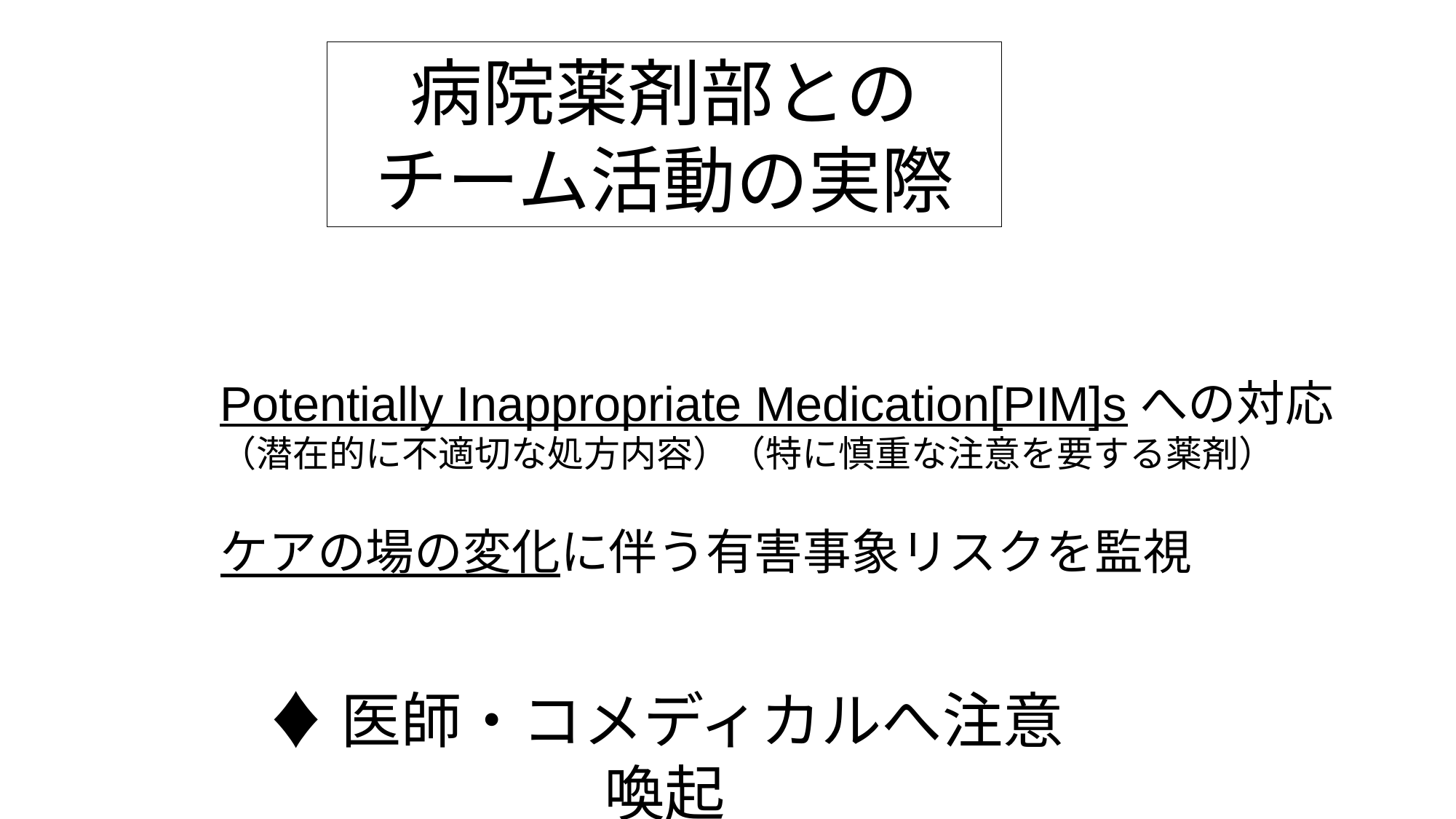

病院薬剤部との
チーム活動の実際
Potentially Inappropriate Medication[PIM]sへの対応
（潜在的に不適切な処方内容）（特に慎重な注意を要する薬剤）
ケアの場の変化に伴う有害事象リスクを監視
♦医師・コメディカルへ注意喚起